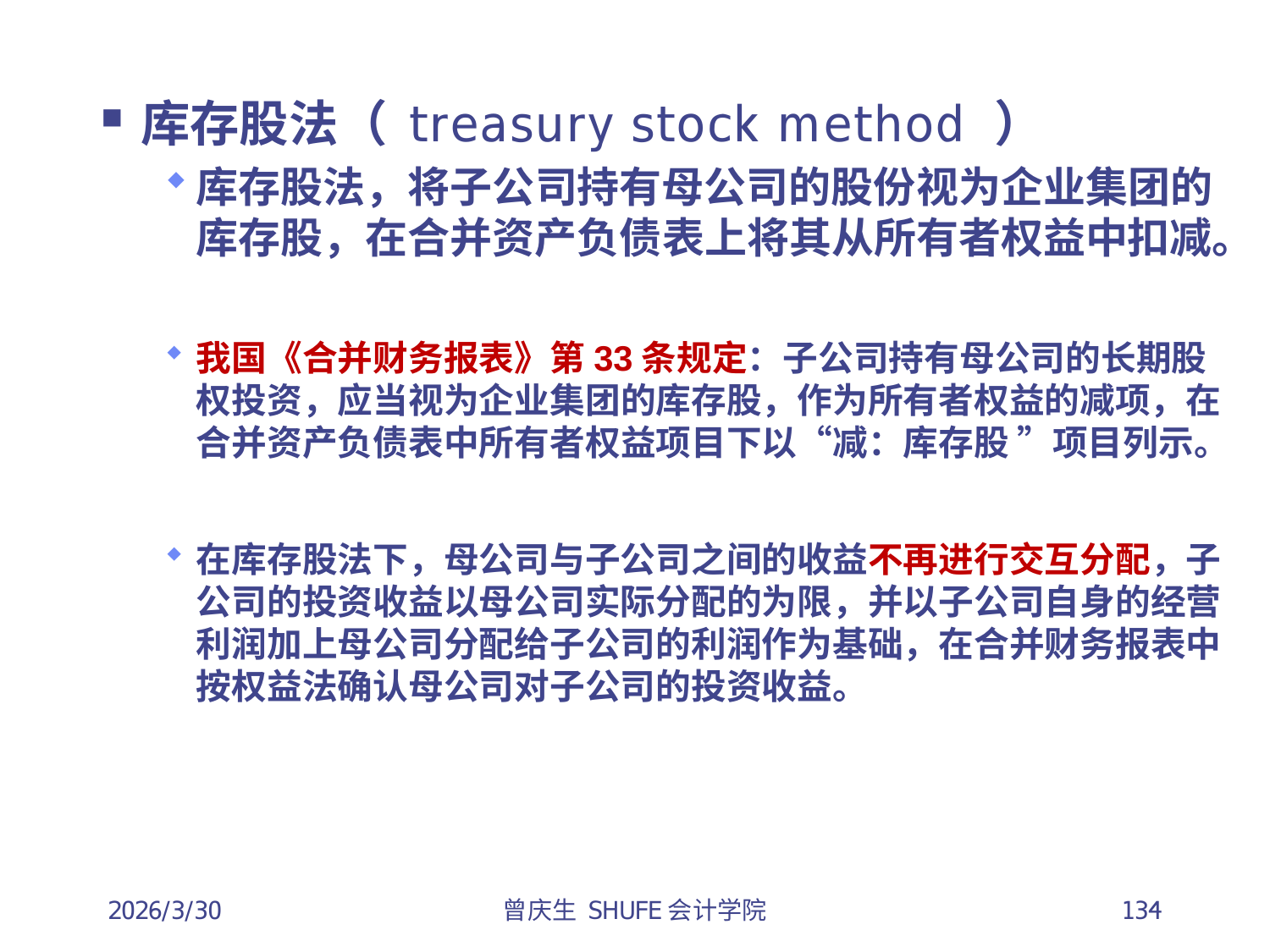

库存股法（ treasury stock method ）
库存股法，将子公司持有母公司的股份视为企业集团的库存股，在合并资产负债表上将其从所有者权益中扣减。

我国《合并财务报表》第33条规定：子公司持有母公司的长期股权投资，应当视为企业集团的库存股，作为所有者权益的减项，在合并资产负债表中所有者权益项目下以“减：库存股 ”项目列示。

在库存股法下，母公司与子公司之间的收益不再进行交互分配，子公司的投资收益以母公司实际分配的为限，并以子公司自身的经营利润加上母公司分配给子公司的利润作为基础，在合并财务报表中按权益法确认母公司对子公司的投资收益。
2026/3/30
曾庆生 SHUFE会计学院
134